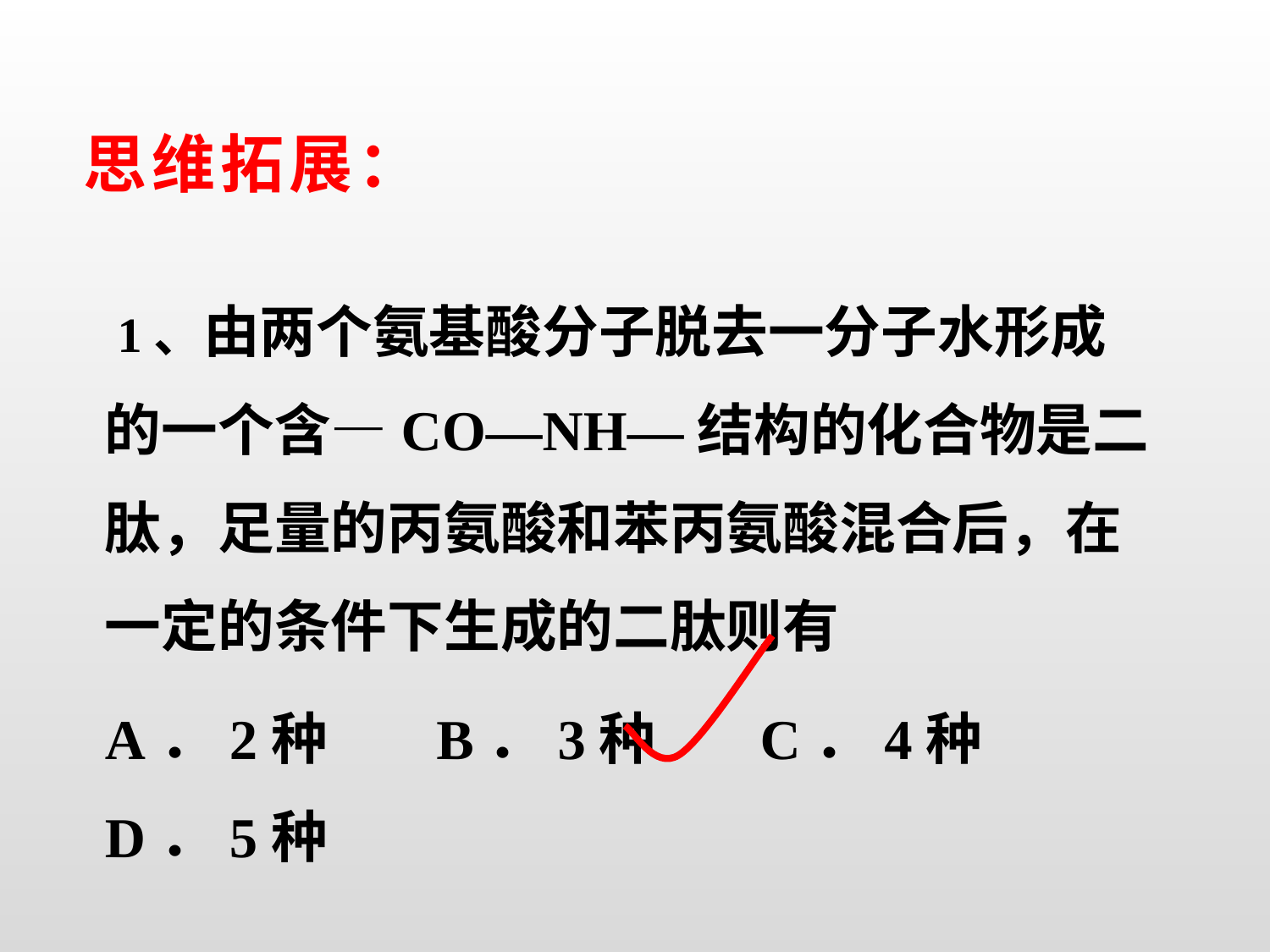

思维拓展：
 1、由两个氨基酸分子脱去一分子水形成的一个含—CO—NH—结构的化合物是二肽，足量的丙氨酸和苯丙氨酸混合后，在一定的条件下生成的二肽则有
A．2种　   B．3种       C．4种     D．5种